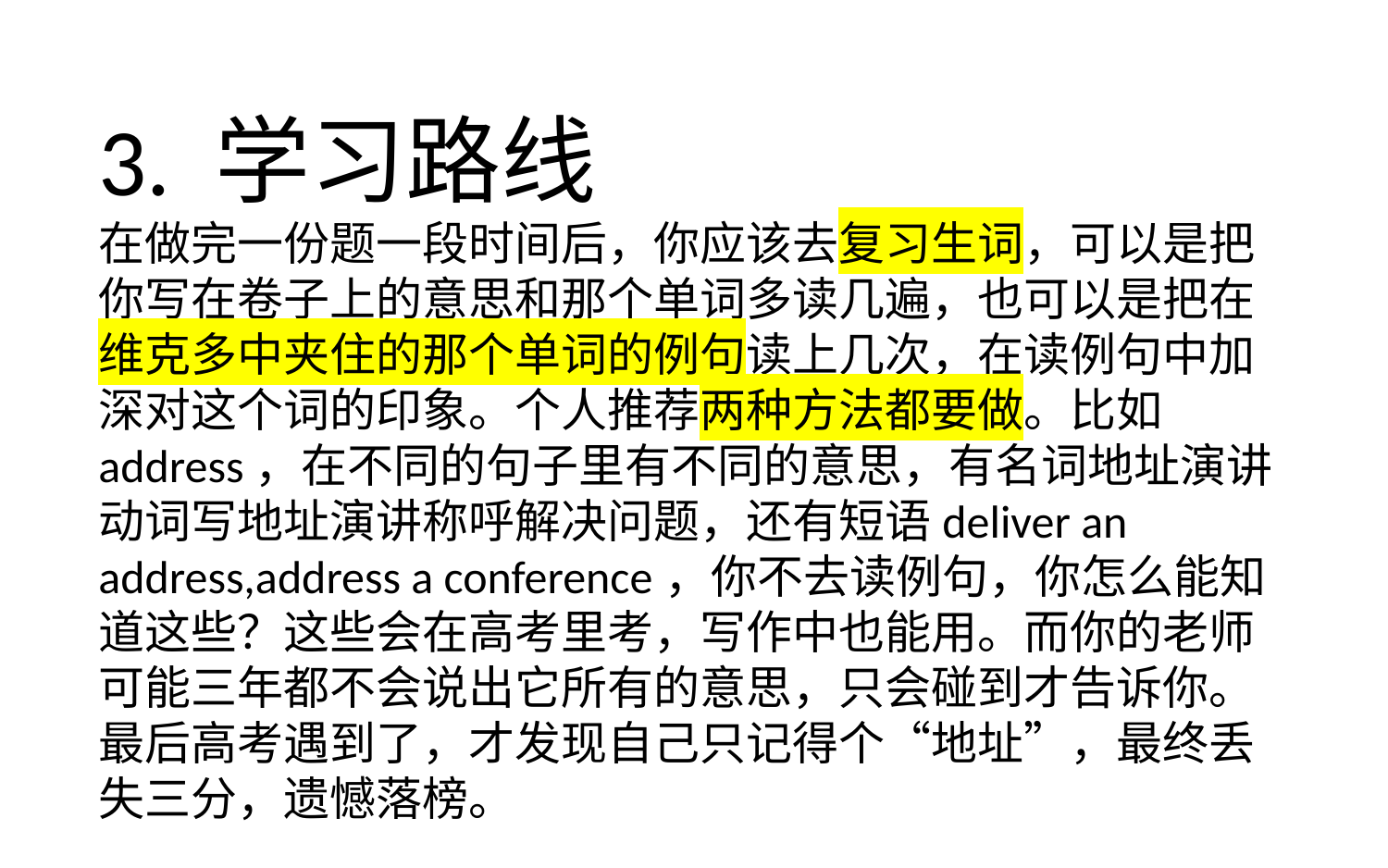

3. 学习路线
在做完一份题一段时间后，你应该去复习生词，可以是把你写在卷子上的意思和那个单词多读几遍，也可以是把在维克多中夹住的那个单词的例句读上几次，在读例句中加深对这个词的印象。个人推荐两种方法都要做。比如address，在不同的句子里有不同的意思，有名词地址演讲动词写地址演讲称呼解决问题，还有短语deliver an address,address a conference，你不去读例句，你怎么能知道这些？这些会在高考里考，写作中也能用。而你的老师可能三年都不会说出它所有的意思，只会碰到才告诉你。最后高考遇到了，才发现自己只记得个“地址”，最终丢失三分，遗憾落榜。